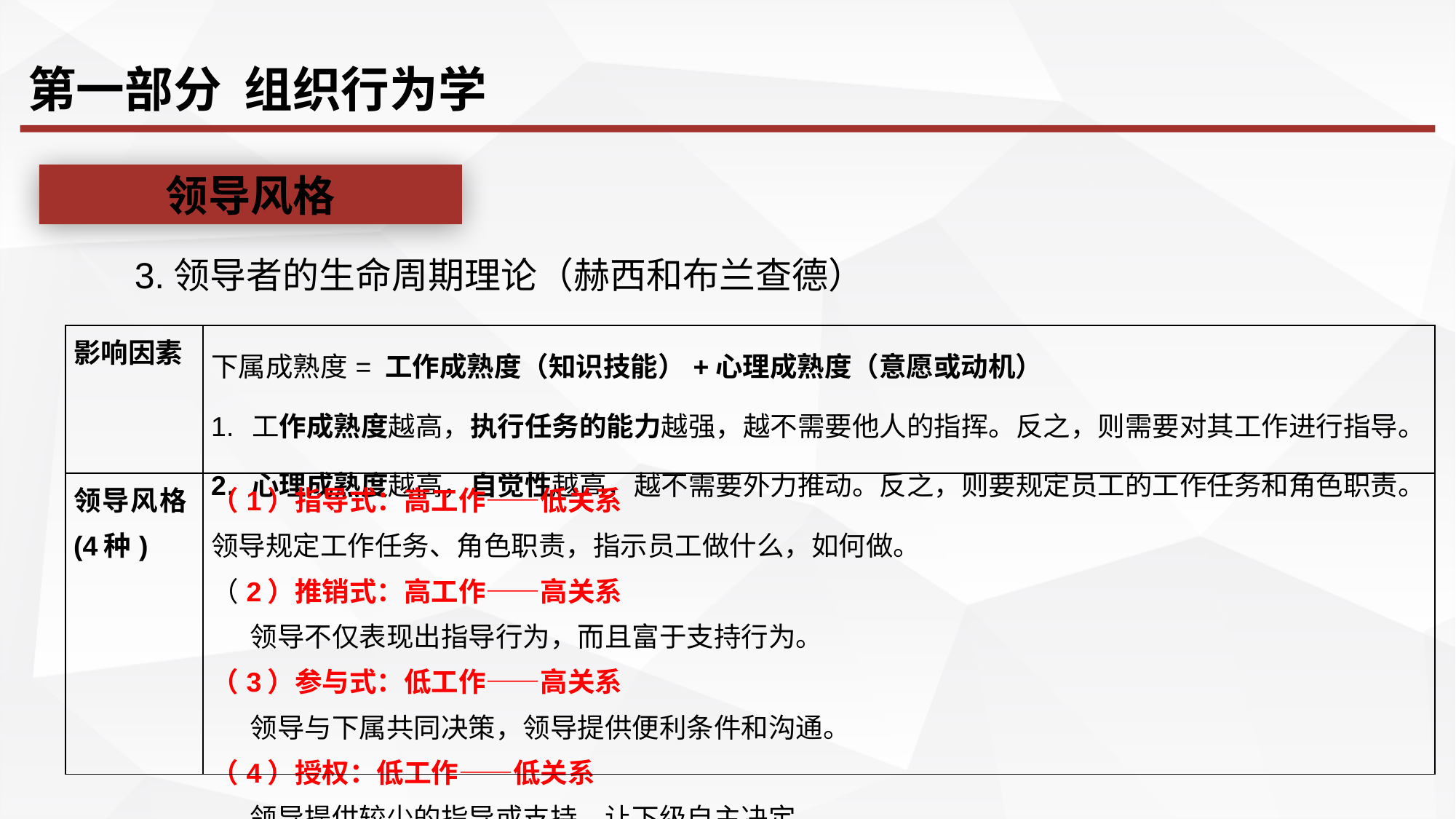

第一部分  组织行为学

领导风格
3.领导者的生命周期理论（赫西和布兰查德）
| 影响因素 | 下属成熟度= 工作成熟度（知识技能）+心理成熟度（意愿或动机） 工作成熟度越高，执行任务的能力越强，越不需要他人的指挥。反之，则需要对其工作进行指导。 心理成熟度越高，自觉性越高，越不需要外力推动。反之，则要规定员工的工作任务和角色职责。 |
| --- | --- |
| 领导风格(4种) | （1）指导式：高工作——低关系 领导规定工作任务、角色职责，指示员工做什么，如何做。 （2）推销式：高工作——高关系 领导不仅表现出指导行为，而且富于支持行为。 （3）参与式：低工作——高关系 领导与下属共同决策，领导提供便利条件和沟通。 （4）授权：低工作——低关系 领导提供较少的指导或支持，让下级自主决定。 |